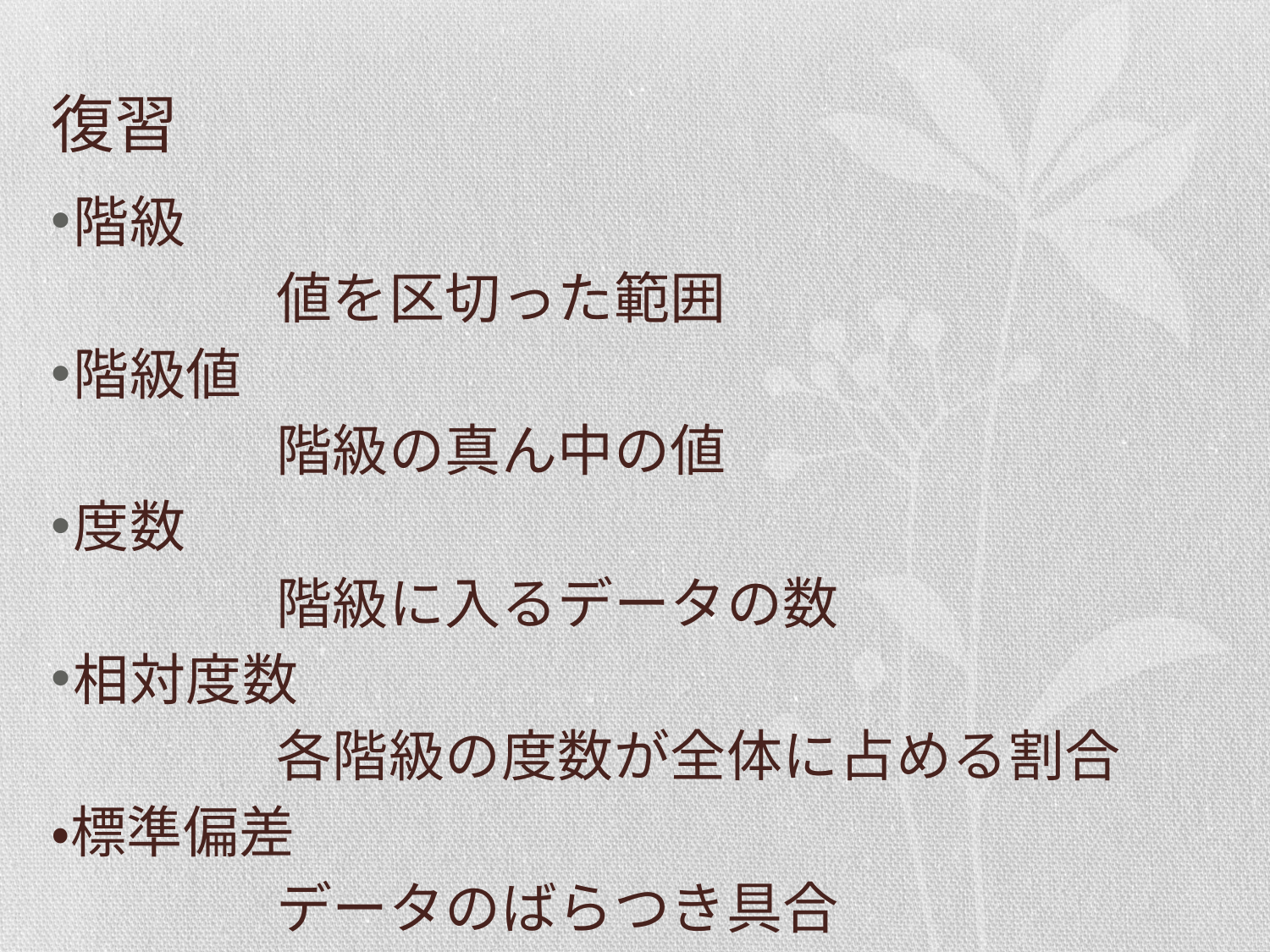

# 復習
階級
　　　　値を区切った範囲
階級値
　　　　階級の真ん中の値
度数
　　　　階級に入るデータの数
相対度数
　　　　各階級の度数が全体に占める割合
・標準偏差
　　　　データのばらつき具合